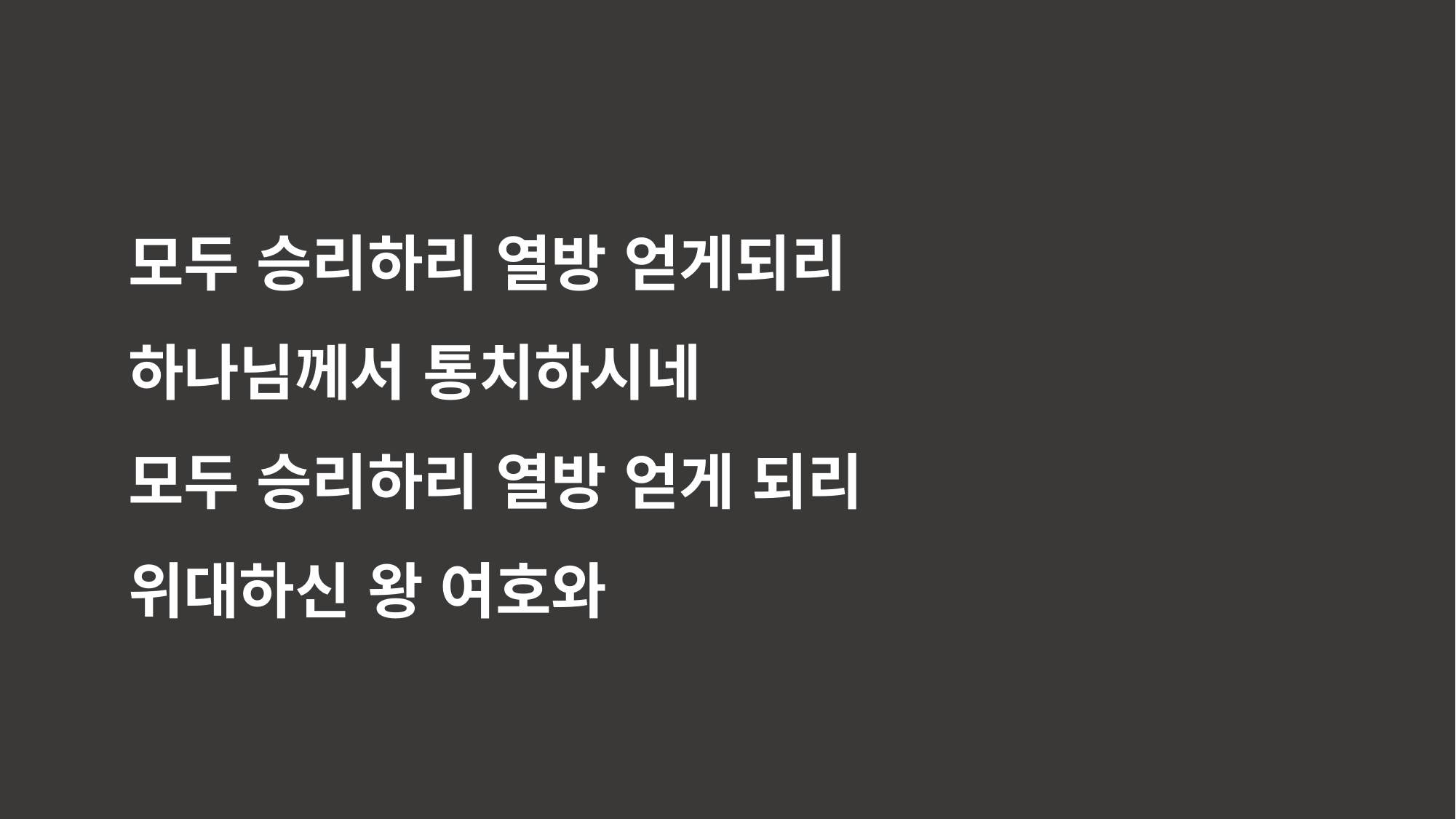

모두 승리하리 열방 얻게되리
하나님께서 통치하시네
모두 승리하리 열방 얻게 되리
위대하신 왕 여호와